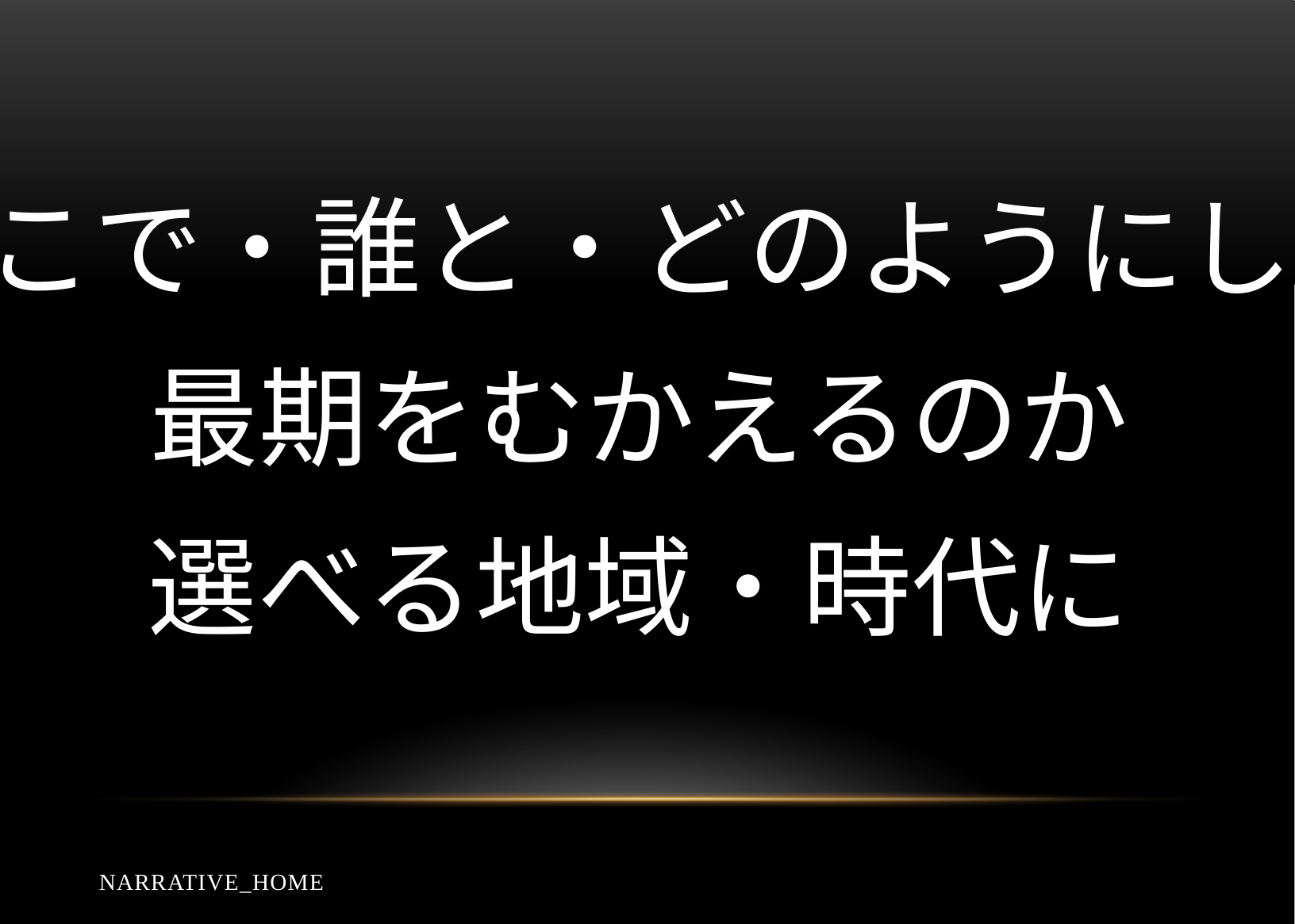

どこで・誰と・どのようにして
最期をむかえるのか
選べる地域・時代に
Narrative_home